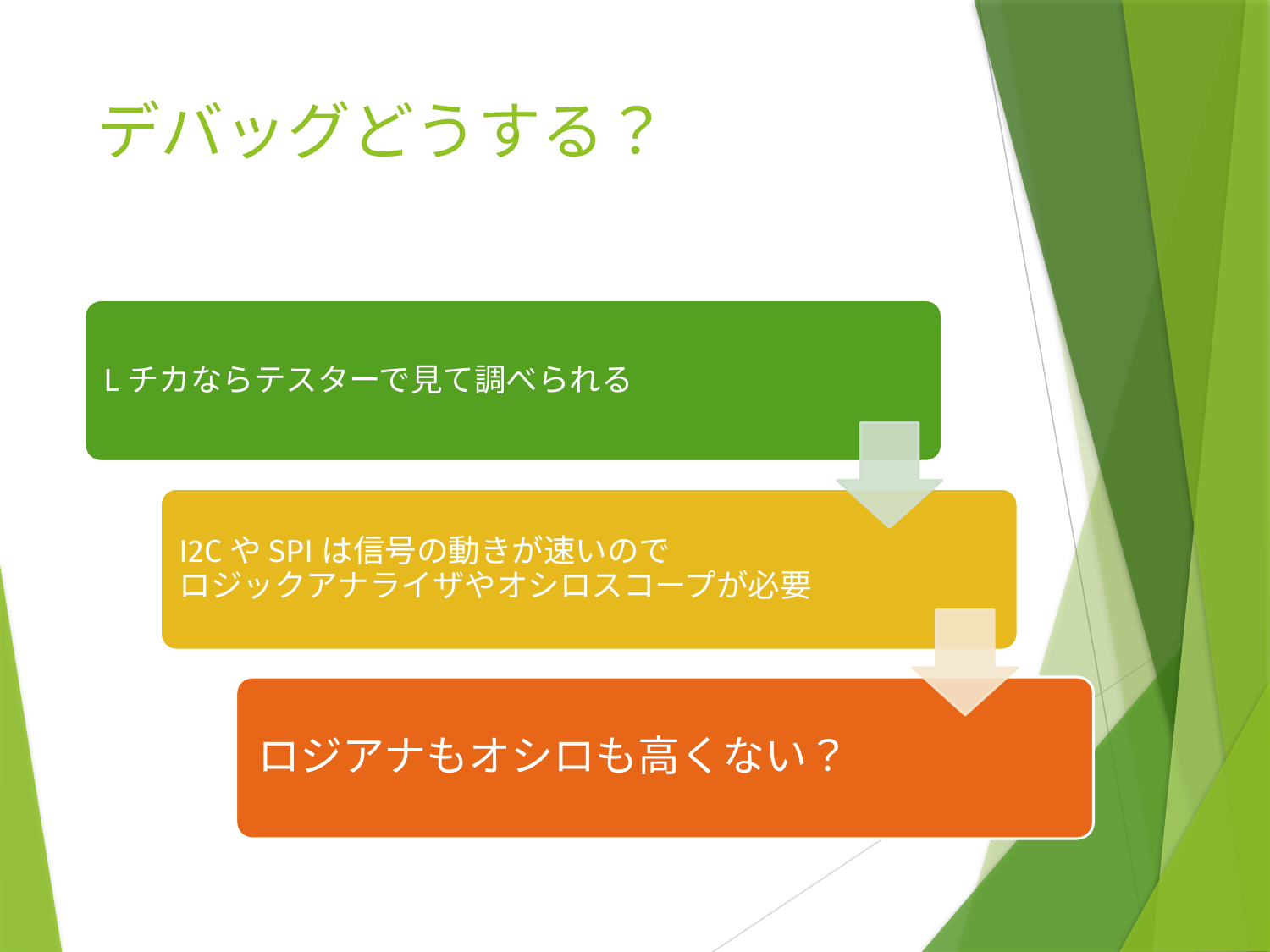

# デバッグどうする？
Lチカならテスターで見て調べられる
I2CやSPIは信号の動きが速いので
ロジックアナライザやオシロスコープが必要
ロジアナもオシロも高くない？